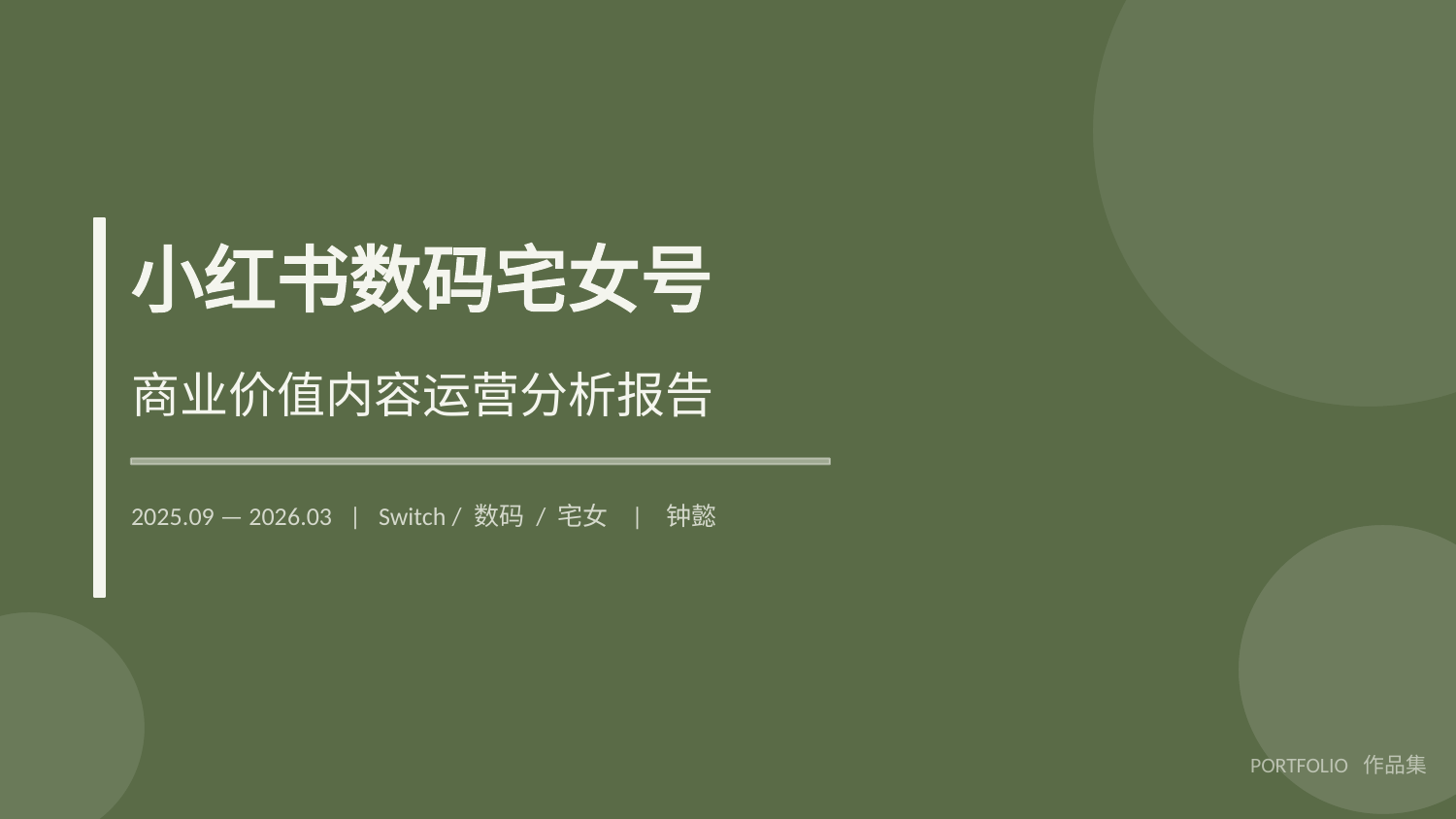

小红书数码宅女号

商业价值内容运营分析报告

2025.09 — 2026.03   |   Switch / 数码 / 宅女   |   钟懿

PORTFOLIO  作品集